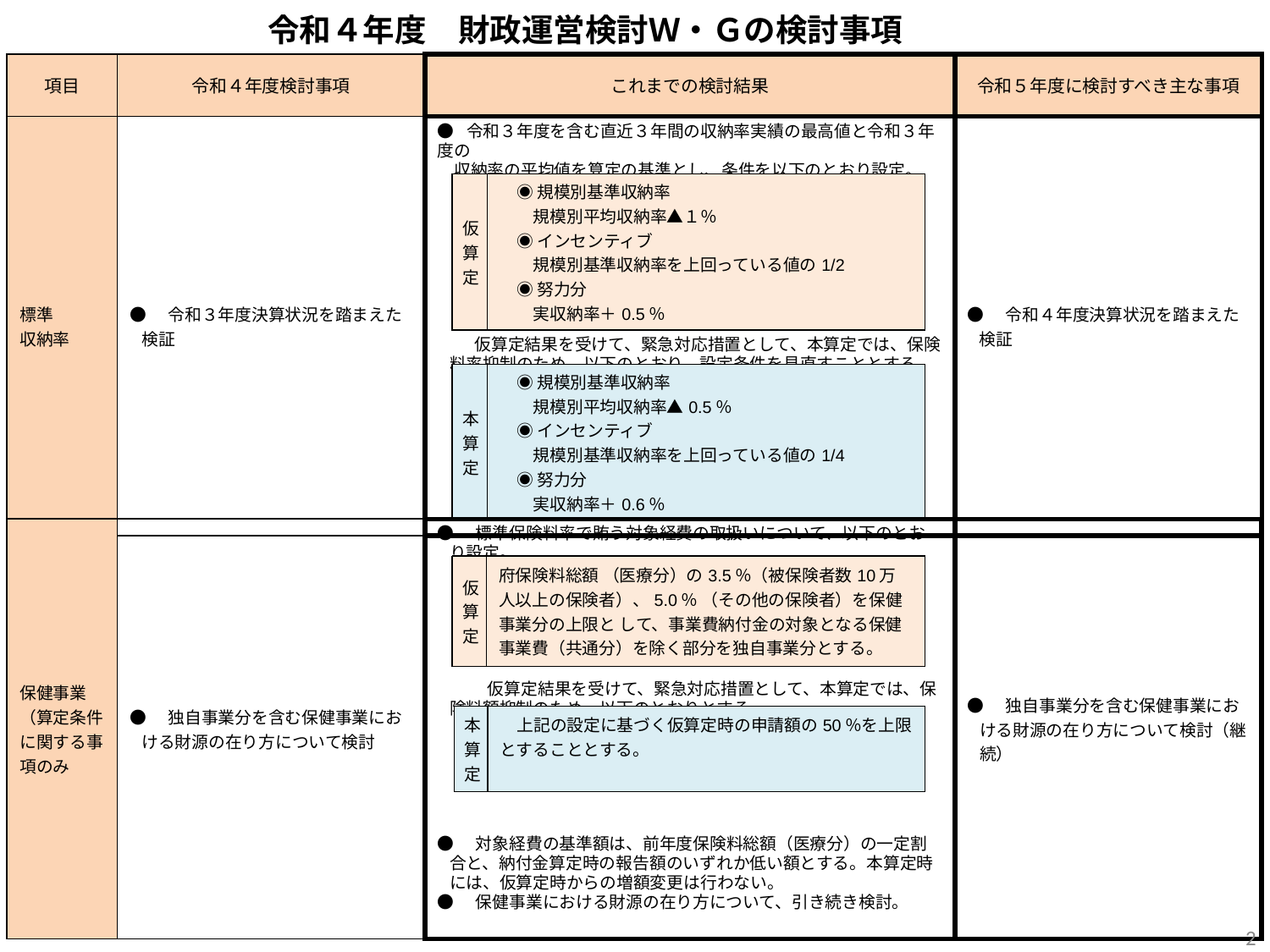

# 令和４年度　財政運営検討Ｗ・Ｇの検討事項
| 項目 | 令和４年度検討事項 | これまでの検討結果 | 令和５年度に検討すべき主な事項 |
| --- | --- | --- | --- |
| 標準 収納率 | ●　令和３年度決算状況を踏まえた検証 | ● 令和３年度を含む直近３年間の収納率実績の最高値と令和３年度の 　収納率の平均値を算定の基準とし、条件を以下のとおり設定。 　　 仮算定結果を受けて、緊急対応措置として、本算定では、保険料率抑制のため、以下のとおり、設定条件を見直すこととする。 | ●　令和４年度決算状況を踏まえた検証 |
| 仮算定 | ◉ 規模別基準収納率 　　規模別平均収納率▲１％ 　◉ インセンティブ 　　規模別基準収納率を上回っている値の1/2 　◉ 努力分 　　実収納率＋0.5％ |
| --- | --- |
| 本算定 | ◉ 規模別基準収納率 　　規模別平均収納率▲0.5％ 　◉ インセンティブ 　　規模別基準収納率を上回っている値の1/4 　◉ 努力分 　　実収納率＋0.6％ |
| --- | --- |
| 保健事業 （算定条件に関する事項のみ | ●　独自事業分を含む保健事業における財源の在り方について検討 | ●　標準保険料率で賄う対象経費の取扱いについて、以下のとおり設定。 　　　仮算定結果を受けて、緊急対応措置として、本算定では、保険料額抑制のため、以下のとおりとする。 ●　対象経費の基準額は、前年度保険料総額（医療分）の一定割合と、納付金算定時の報告額のいずれか低い額とする。本算定時には、仮算定時からの増額変更は行わない。 ●　保健事業における財源の在り方について、引き続き検討。 | ●　独自事業分を含む保健事業における財源の在り方について検討（継続） |
| --- | --- | --- | --- |
| 仮算定 | 府保険料総額 （医療分）の3.5％（被保険者数10万人以上の保険者）、5.0％ （その他の保険者）を保健事業分の上限と して、事業費納付金の対象となる保健事業費（共通分）を除く部分を独自事業分とする。 |
| --- | --- |
| 本算定 | 上記の設定に基づく仮算定時の申請額の50％を上限とすることとする。 |
| --- | --- |
| 設定条件 | 仮算定時 | 本算定時 |
| --- | --- | --- |
| 規模別基準収納率 | 規模別平均収納率▲0.5％ | 規模別平均収納率▲0.6％ |
| インセンティブ | 規模別基準収納率を上回っている値の1/2 | 規模別基準収納率を上回っている値の1/4 |
| 努力分 | 実収納率＋0.5％ | 実収納率＋0.6％ |
2